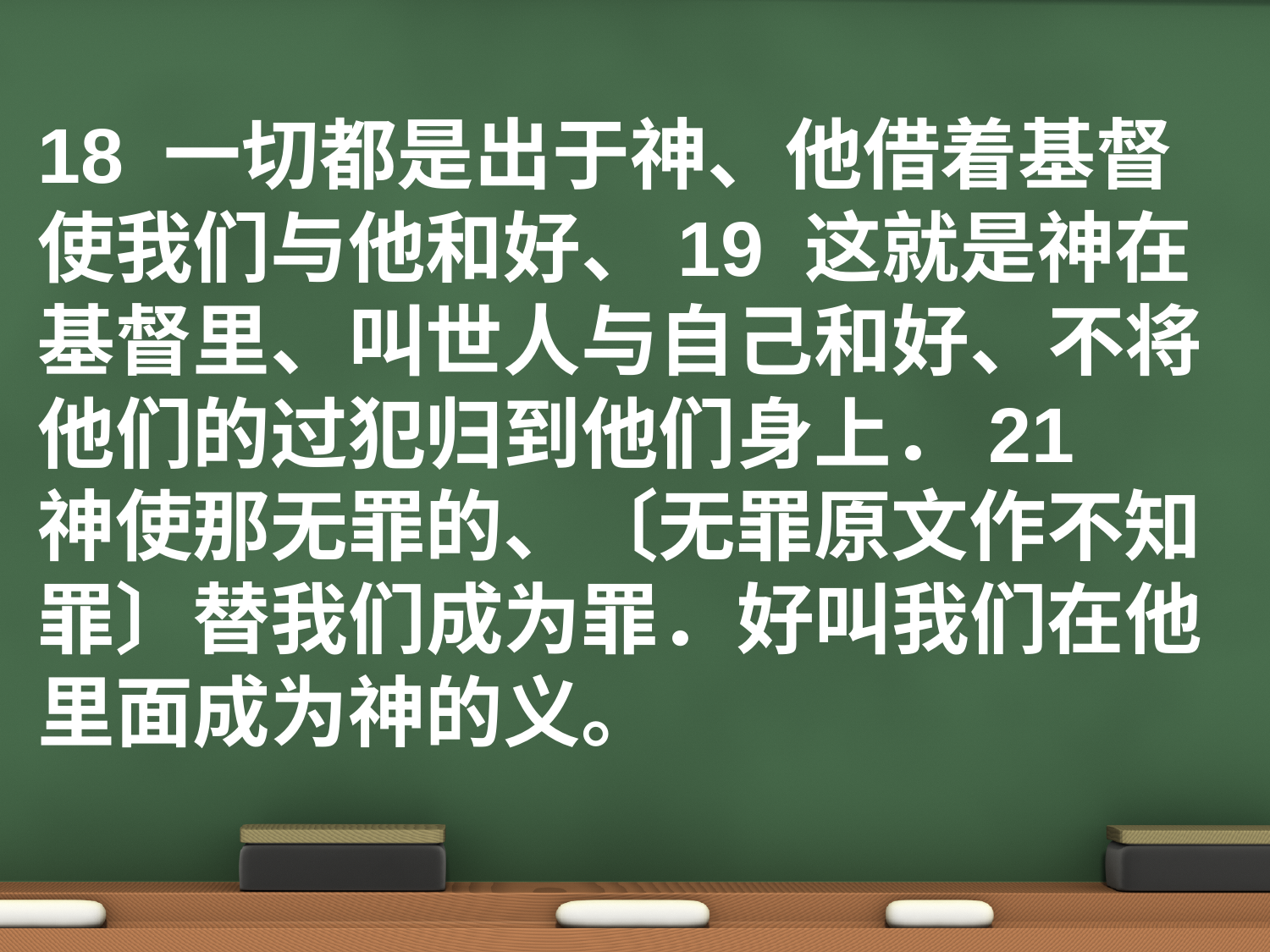

18 一切都是出于神、他借着基督使我们与他和好、19 这就是神在基督里、叫世人与自己和好、不将他们的过犯归到他们身上．21　神使那无罪的、〔无罪原文作不知罪〕替我们成为罪．好叫我们在他里面成为神的义。